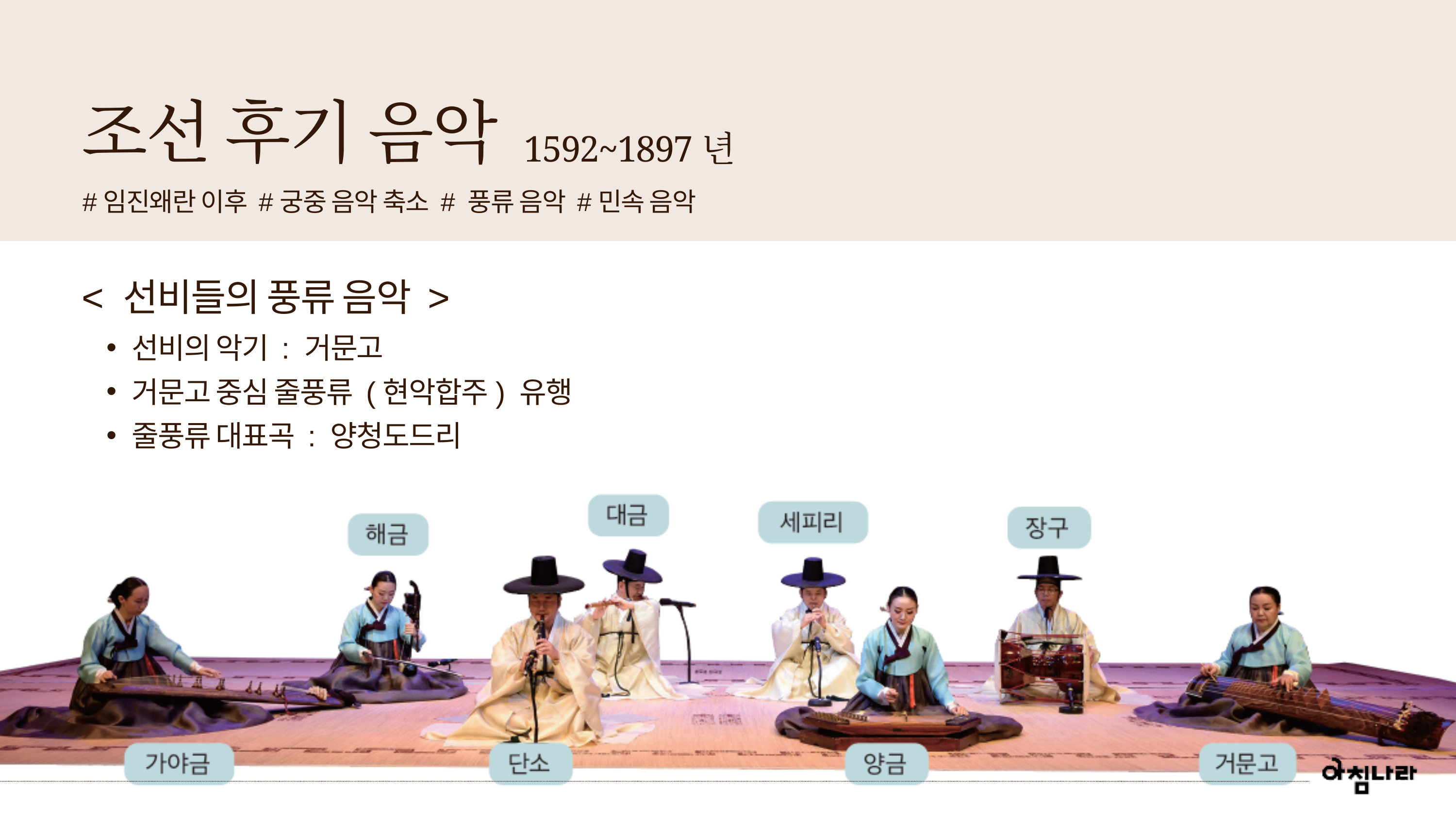

조선 후기 음악
1592~1897년
#임진왜란 이후 #궁중 음악 축소 # 풍류 음악 #민속 음악

< 선비들의 풍류 음악 >
선비의 악기 : 거문고
거문고 중심 줄풍류 (현악합주) 유행
줄풍류 대표곡 : 양청도드리